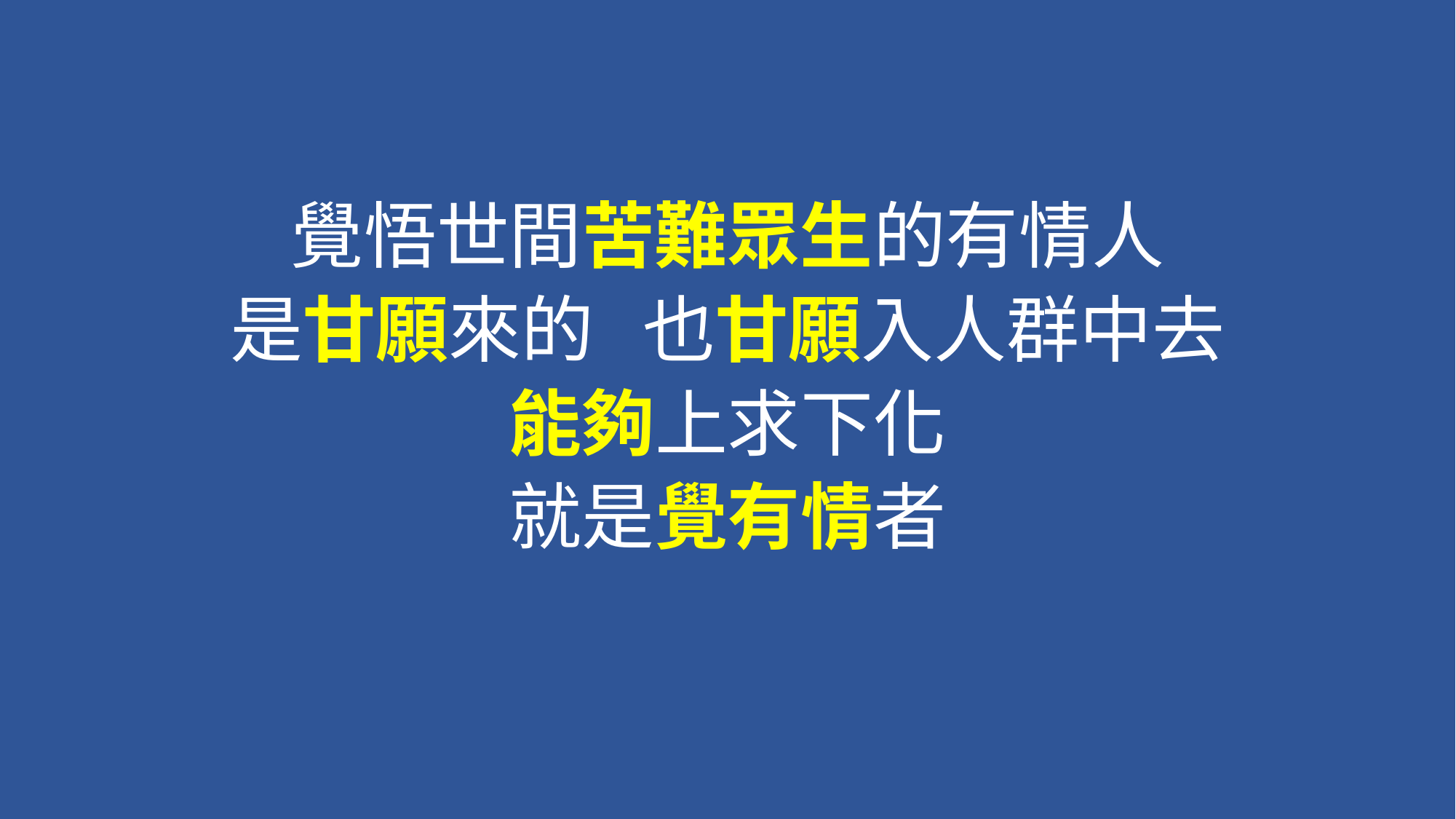

#
覺悟世間苦難眾生的有情人
是甘願來的   也甘願入人群中去
能夠上求下化
就是覺有情者